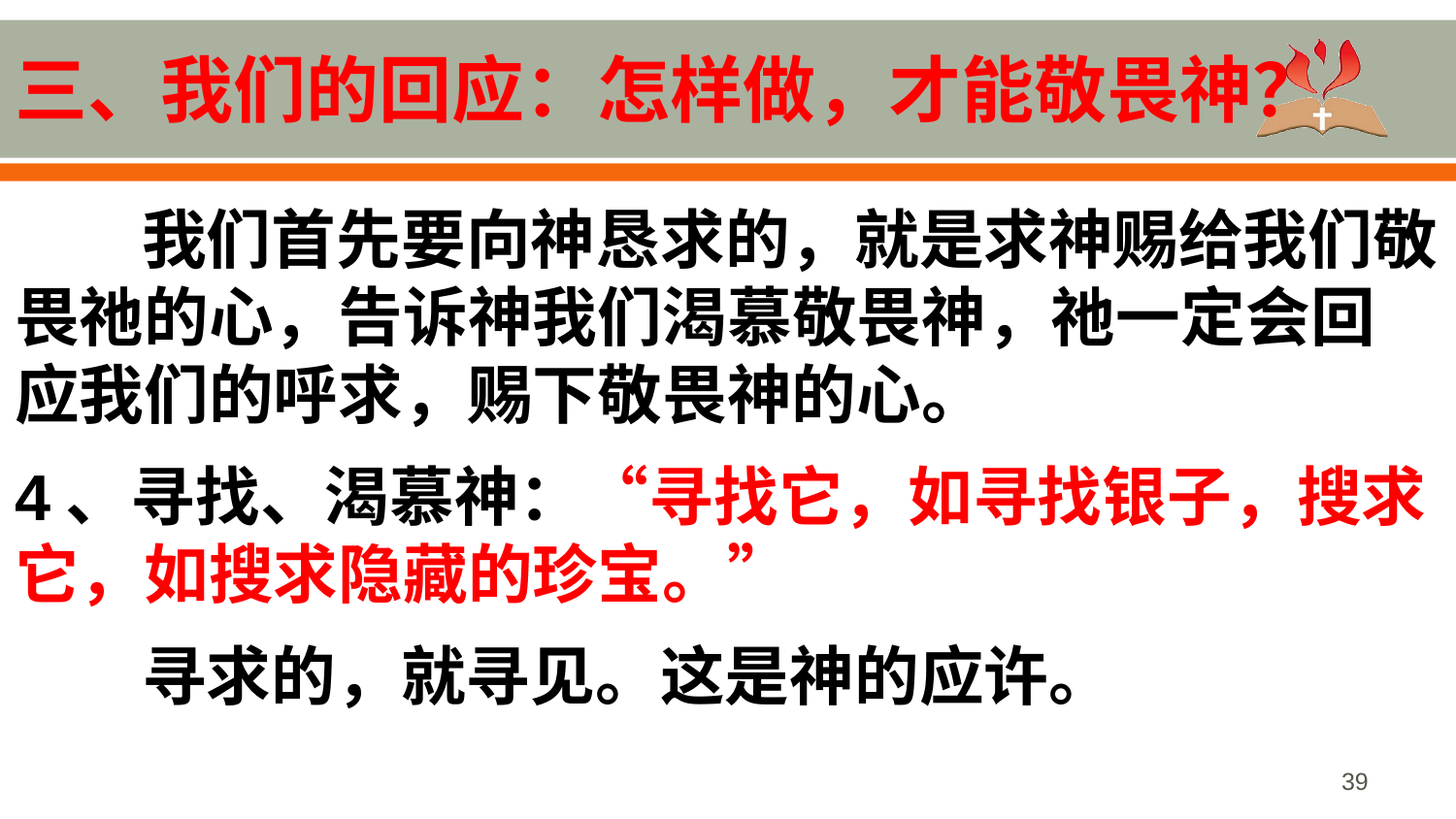

# 三、我们的回应：怎样做，才能敬畏神？
我们首先要向神恳求的，就是求神赐给我们敬畏祂的心，告诉神我们渴慕敬畏神，祂一定会回应我们的呼求，赐下敬畏神的心。
4、寻找、渴慕神：“寻找它，如寻找银子，搜求它，如搜求隐藏的珍宝。”
寻求的，就寻见。这是神的应许。

39